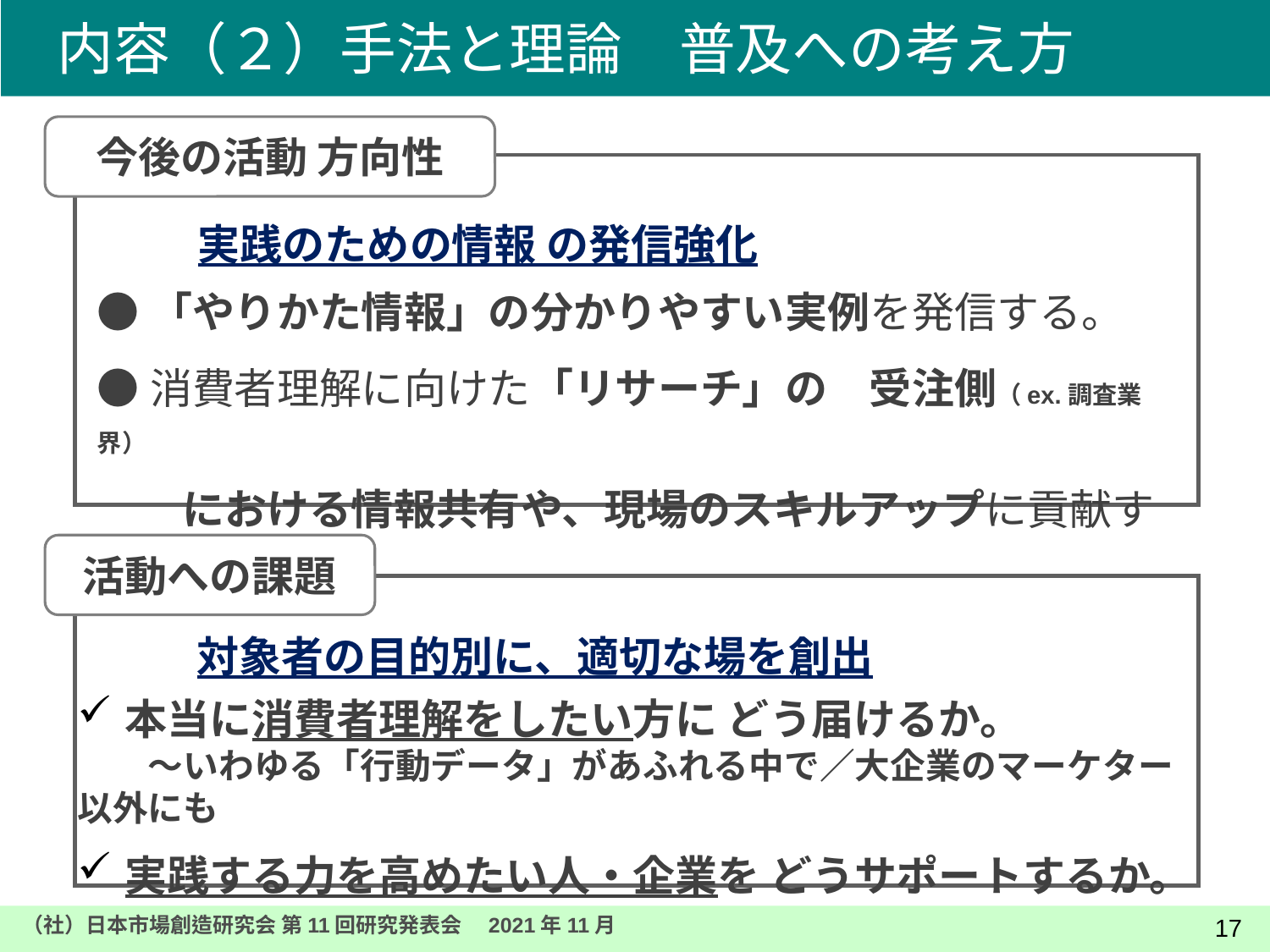

# 内容（２）手法と理論　普及への考え方
今後の活動 方向性

実践のための情報 の発信強化
●「やりかた情報」の分かりやすい実例を発信する。
●消費者理解に向けた「リサーチ」の　受注側（ex.調査業界）
　　における情報共有や、現場のスキルアップに貢献する。
活動への課題

対象者の目的別に、適切な場を創出
本当に消費者理解をしたい方に どう届けるか。
　　～いわゆる「行動データ」があふれる中で／大企業のマーケター以外にも

実践する力を高めたい人・企業を どうサポートするか。
17